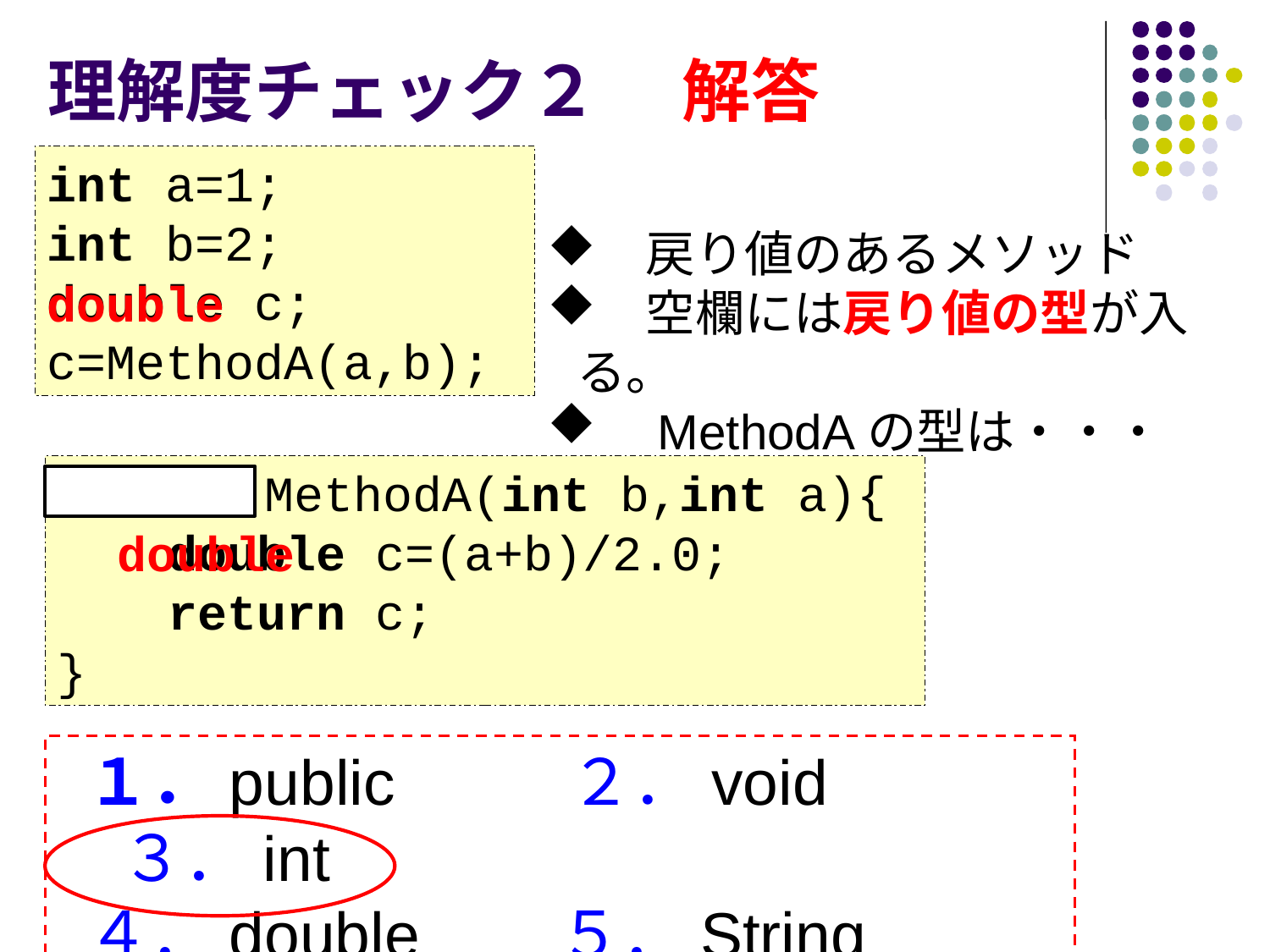

# 理解度チェック２ 　解答
int a=1;
int b=2;
double c;
c=MethodA(a,b);
　戻り値のあるメソッド
　空欄には戻り値の型が入る。
　MethodAの型は・・・
double
double MethodA(int b,int a){
　　double c=(a+b)/2.0;
　　return c;
}

double
 １．public   　   ２．void          ３．int
 ４．double       ５．String